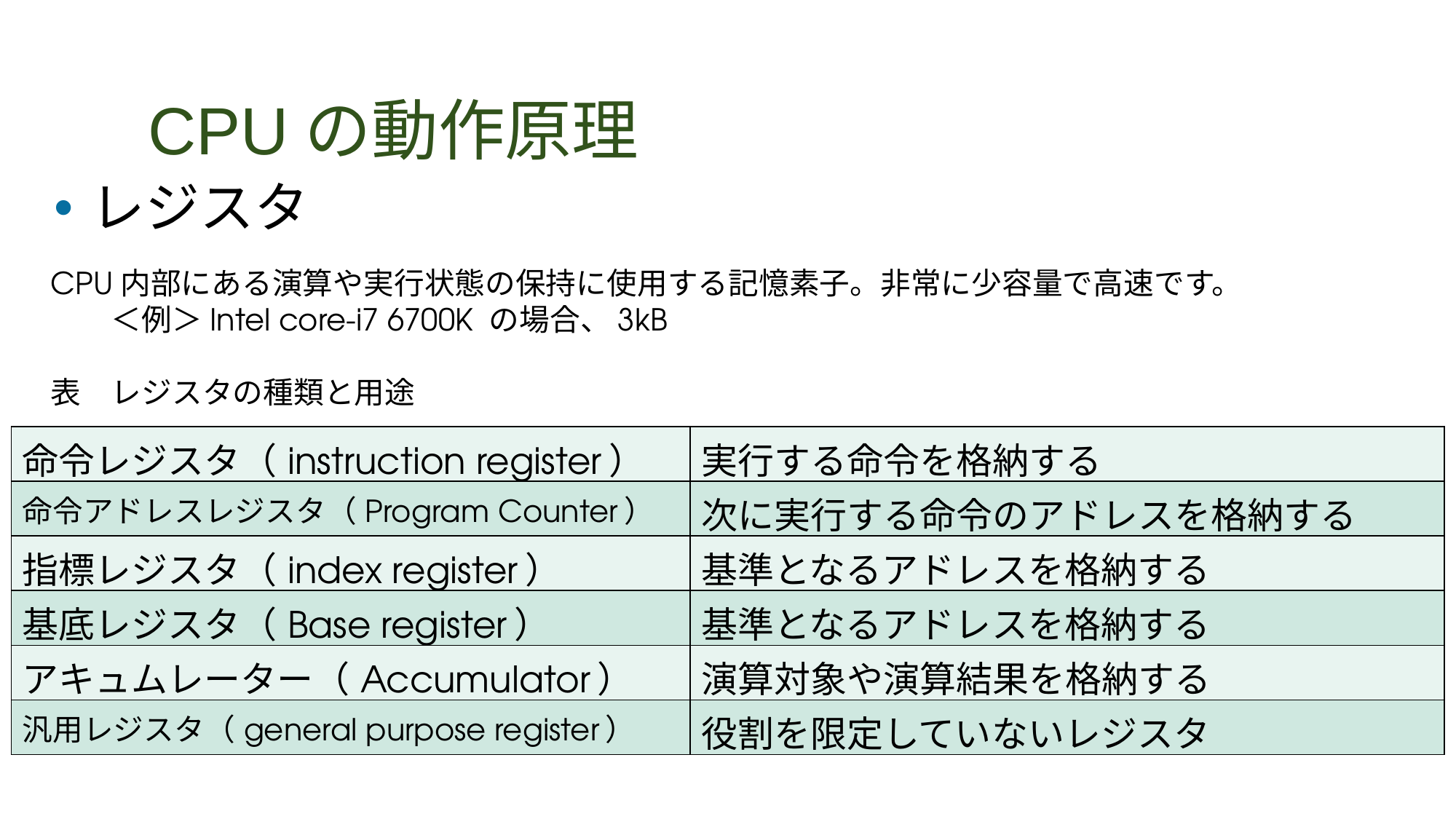

# CPUの動作原理
レジスタ

CPU内部にある演算や実行状態の保持に使用する記憶素子。非常に少容量で高速です。
　　＜例＞Intel core-i7 6700K の場合、3kB

表　レジスタの種類と用途

| 命令レジスタ（instruction register） | 実行する命令を格納する |
| --- | --- |
| 命令アドレスレジスタ（Program Counter） | 次に実行する命令のアドレスを格納する |
| 指標レジスタ（index register） | 基準となるアドレスを格納する |
| 基底レジスタ（Base register） | 基準となるアドレスを格納する |
| アキュムレーター（Accumulator） | 演算対象や演算結果を格納する |
| 汎用レジスタ（general purpose register） | 役割を限定していないレジスタ |